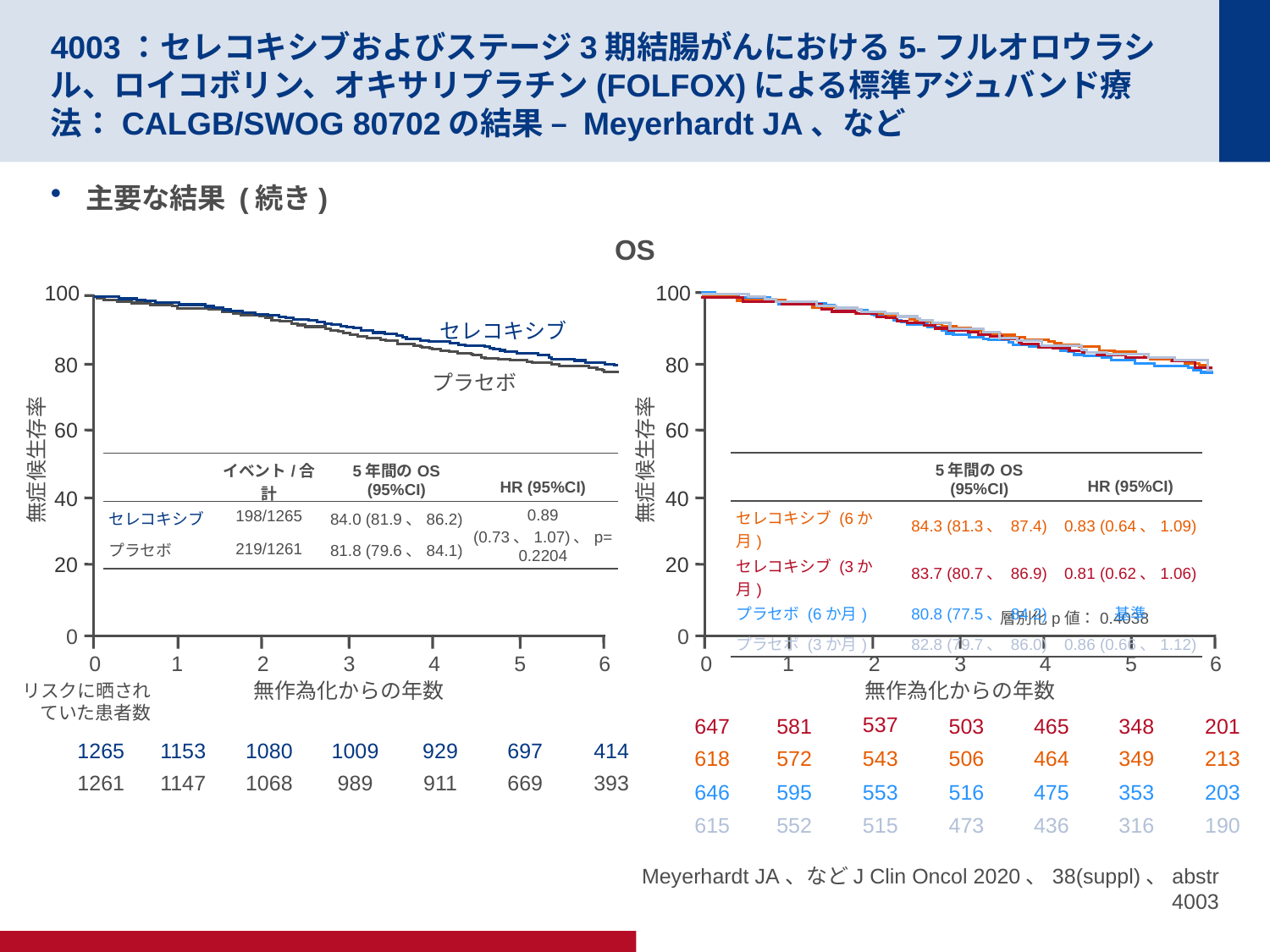

# 4003：セレコキシブおよびステージ3期結腸がんにおける5-フルオロウラシル、ロイコボリン、オキサリプラチン(FOLFOX)による標準アジュバンド療法：CALGB/SWOG 80702の結果 – Meyerhardt JA、など
主要な結果 (続き)
OS
100

80

60

無症候生存率
40

20

0

0
1
2
3
4
5
6
無作為化からの年数
1265
1153
1080
1009
929
697
414
1261
1147
1068
989
911
669
393
セレコキシブ
プラセボ
100

80

60
無症候生存率
|  | 5年間のOS (95%CI) | HR (95%CI) |
| --- | --- | --- |
| セレコキシブ (6か月) | 84.3 (81.3、 87.4) | 0.83 (0.64、1.09) |
| セレコキシブ (3か月) | 83.7 (80.7、 86.9) | 0.81 (0.62、1.06) |
| プラセボ (6か月) | 80.8 (77.5、 84.2) | 基準 |
| プラセボ (3か月) | 82.8 (79.7、 86.0) | 0.86 (0.66、1.12) |
|  | イベント/合計 | 5年間のOS (95%CI) | HR (95%CI) |
| --- | --- | --- | --- |
| セレコキシブ | 198/1265 | 84.0 (81.9、86.2) | 0.89 (0.73、1.07)、p=0.2204 |
| プラセボ | 219/1261 | 81.8 (79.6、84.1) |  |
40

20

層別化p値：0.4038
0

0
1
2
3
4
5
6
無作為化からの年数
リスクに晒されていた患者数
537
647
581
503
465
348
201
618
572
543
506
464
349
213
646
595
553
516
475
353
203
615
552
515
473
436
316
190
Meyerhardt JA、などJ Clin Oncol 2020、38(suppl)、abstr 4003